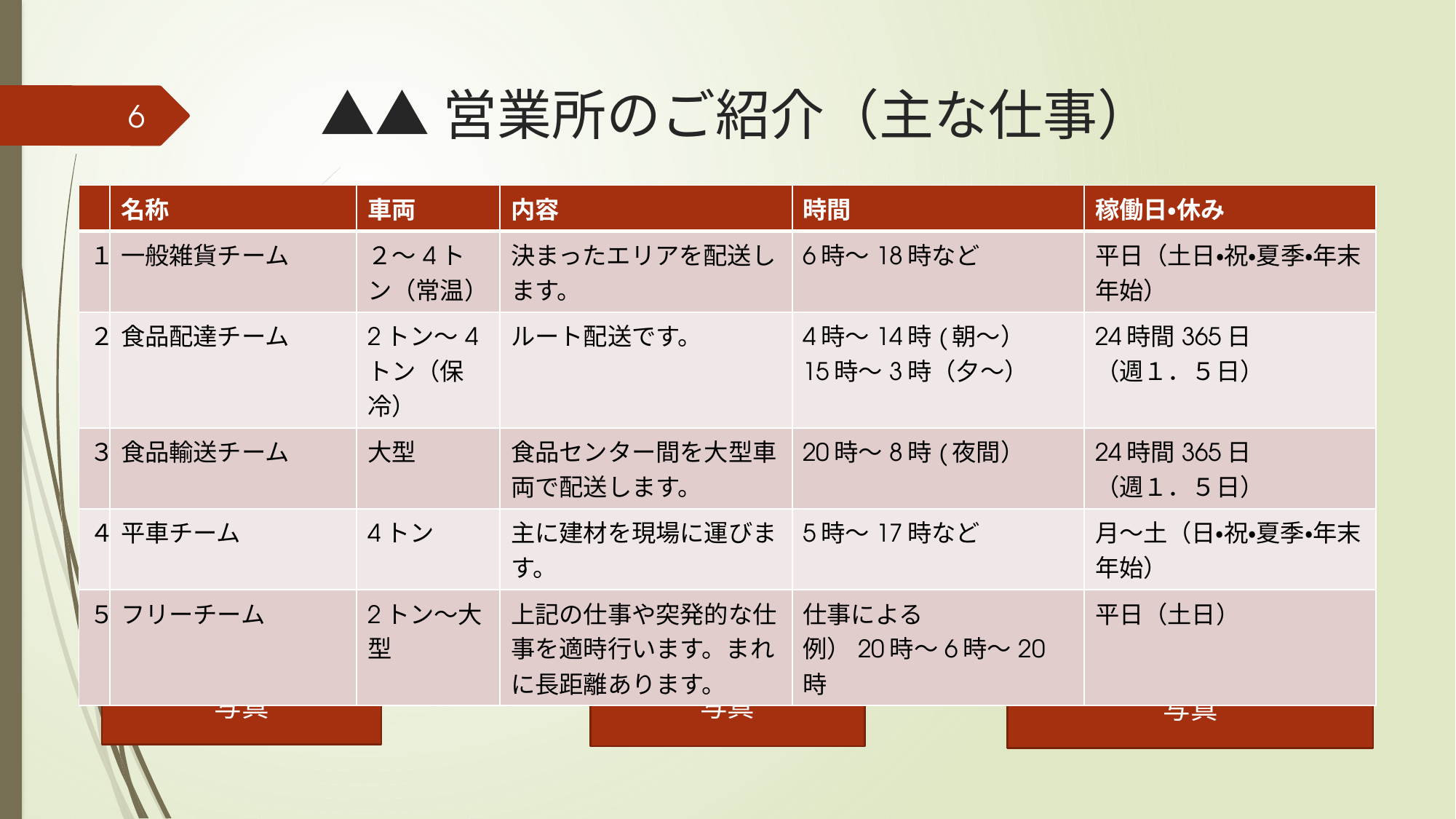

# ▲▲営業所のご紹介（主な仕事）
6
|  | 名称 | 車両 | 内容 | 時間 | 稼働日・休み |
| --- | --- | --- | --- | --- | --- |
| １ | 一般雑貨チーム | ２〜4トン（常温） | 決まったエリアを配送します。 | 6時〜18時など | 平日（土日・祝・夏季・年末年始） |
| ２ | 食品配達チーム | 2トン〜4トン（保冷） | ルート配送です。 | 4時〜14時(朝〜） 15時〜3時（夕〜） | 24時間365日 （週１．５日） |
| ３ | 食品輸送チーム | 大型 | 食品センター間を大型車両で配送します。 | 20時〜8時(夜間） | 24時間365日 （週１．５日） |
| ４ | 平車チーム | 4トン | 主に建材を現場に運びます。 | 5時〜17時など | 月〜土（日・祝・夏季・年末年始） |
| ５ | フリーチーム | 2トン〜大型 | 上記の仕事や突発的な仕事を適時行います。まれに長距離あります。 | 仕事による 例）20時〜6時〜20時 | 平日（土日） |
写真
写真
写真